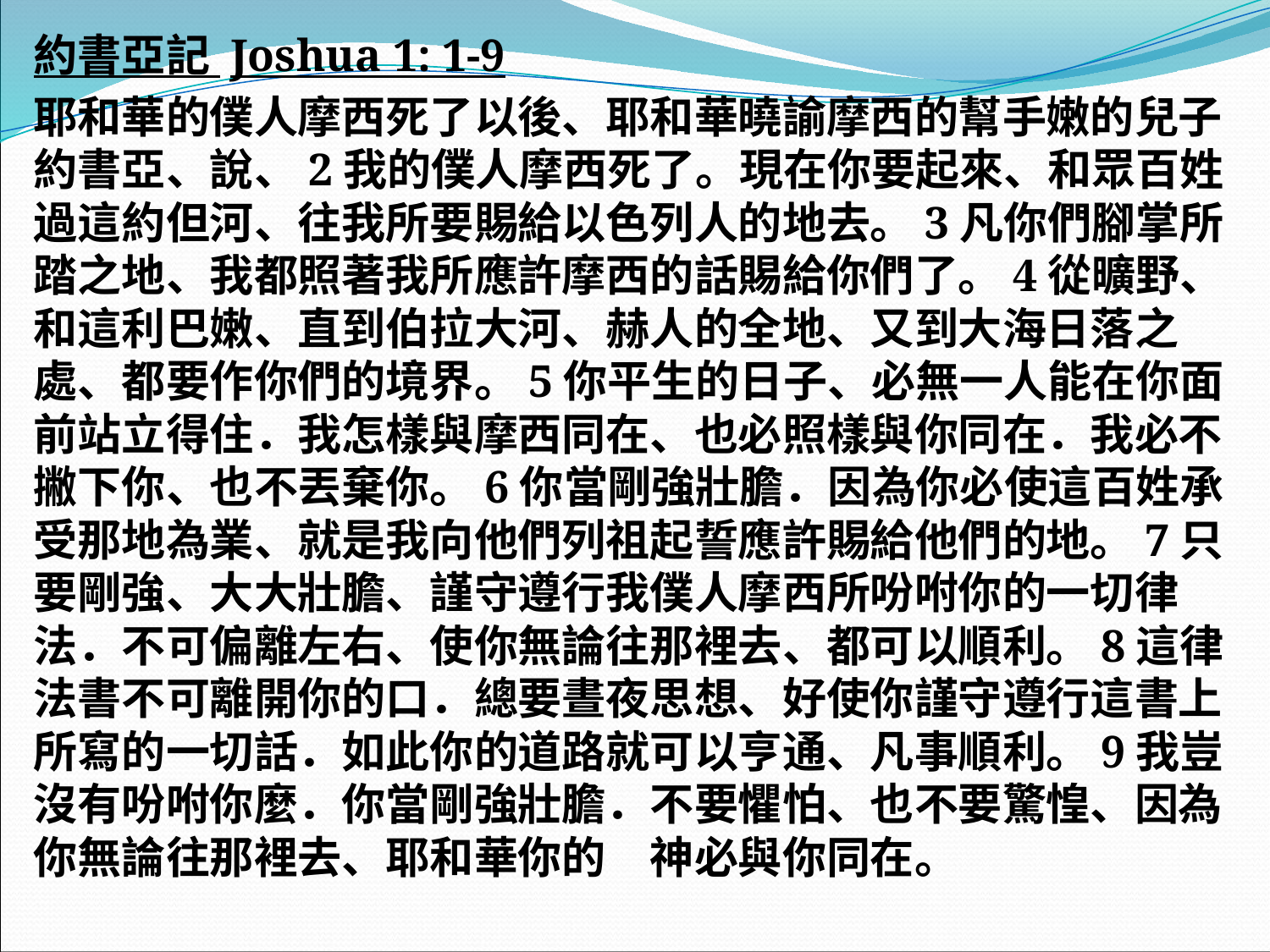

#
約書亞記 Joshua 1: 1-9
耶和華的僕人摩西死了以後、耶和華曉諭摩西的幫手嫩的兒子約書亞、說、2我的僕人摩西死了。現在你要起來、和眾百姓過這約但河、往我所要賜給以色列人的地去。3凡你們腳掌所踏之地、我都照著我所應許摩西的話賜給你們了。4從曠野、和這利巴嫩、直到伯拉大河、赫人的全地、又到大海日落之處、都要作你們的境界。5你平生的日子、必無一人能在你面前站立得住．我怎樣與摩西同在、也必照樣與你同在．我必不撇下你、也不丟棄你。6你當剛強壯膽．因為你必使這百姓承受那地為業、就是我向他們列祖起誓應許賜給他們的地。7只要剛強、大大壯膽、謹守遵行我僕人摩西所吩咐你的一切律法．不可偏離左右、使你無論往那裡去、都可以順利。8這律法書不可離開你的口．總要晝夜思想、好使你謹守遵行這書上所寫的一切話．如此你的道路就可以亨通、凡事順利。9我豈沒有吩咐你麼．你當剛強壯膽．不要懼怕、也不要驚惶、因為你無論往那裡去、耶和華你的　神必與你同在。